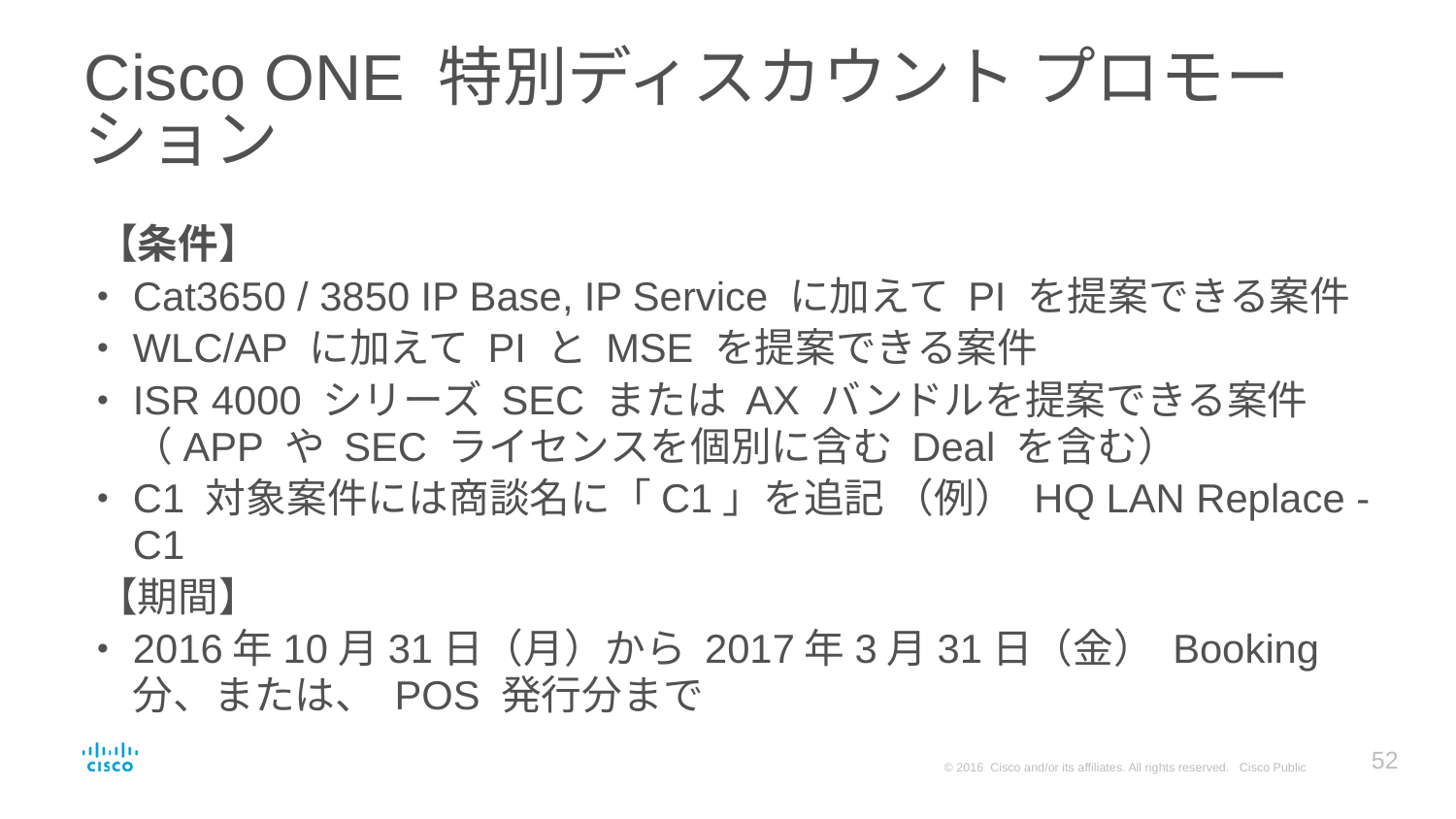

# Cisco ONE 特別ディスカウント プロモーション
【条件】
Cat3650 / 3850 IP Base, IP Service に加えて PI を提案できる案件
WLC/AP に加えて PI と MSE を提案できる案件
ISR 4000 シリーズ SEC または AX バンドルを提案できる案件（APP や SEC ライセンスを個別に含む Deal を含む）
C1 対象案件には商談名に「C1」を追記 （例） HQ LAN Replace - C1
【期間】
2016年10月31日（月）から 2017年3月31日（金） Booking 分、または、 POS 発行分まで